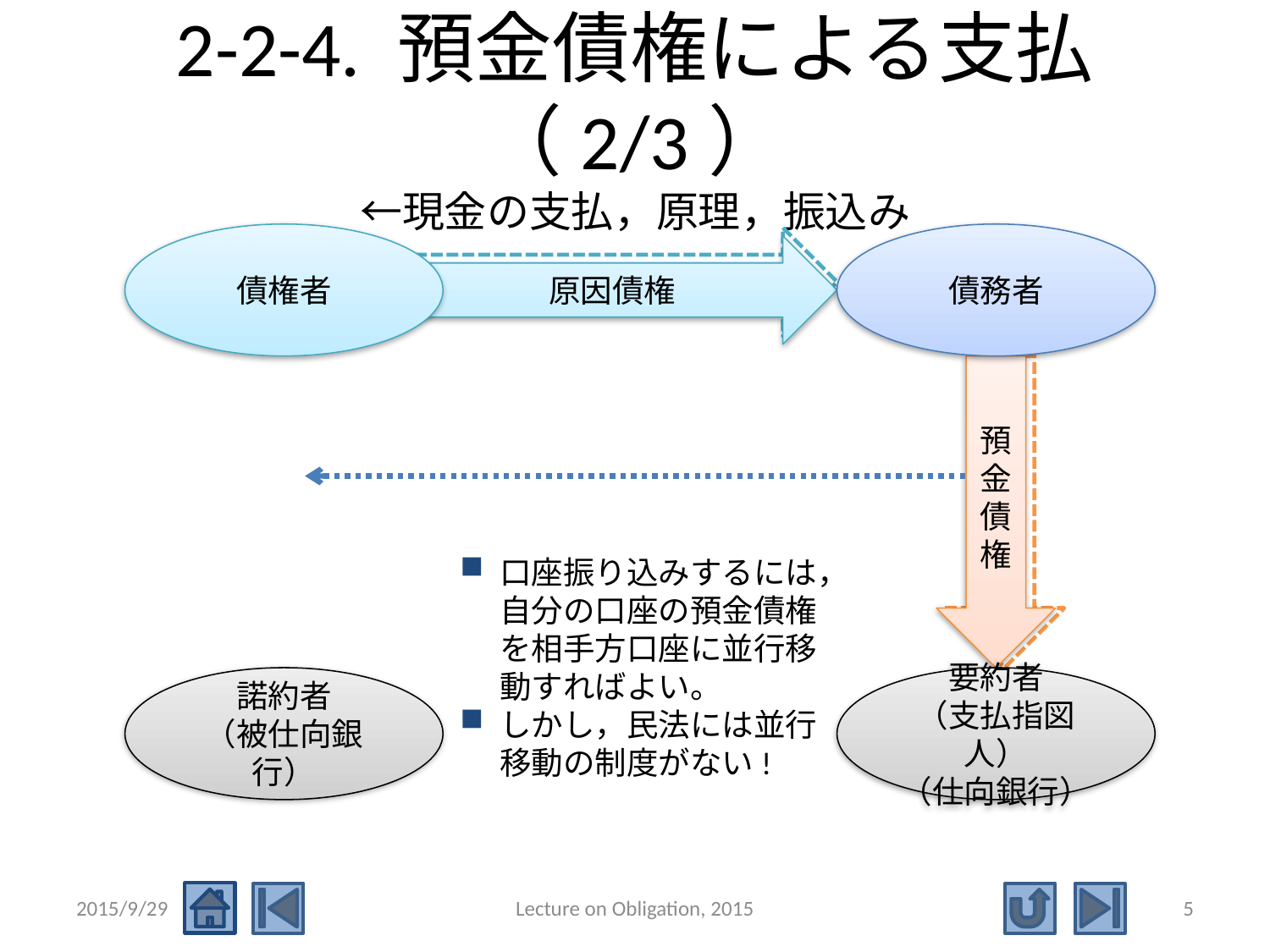

# 2-2-4. 預金債権による支払（2/3） ←現金の支払，原理，振込み
債権者
債務者
原因債権
原因債権
預金債権
預金債権
口座振り込みするには，自分の口座の預金債権を相手方口座に並行移動すればよい。
しかし，民法には並行移動の制度がない!
諾約者
（被仕向銀行）
要約者
（支払指図人）
（仕向銀行）
2015/9/29
Lecture on Obligation, 2015
5